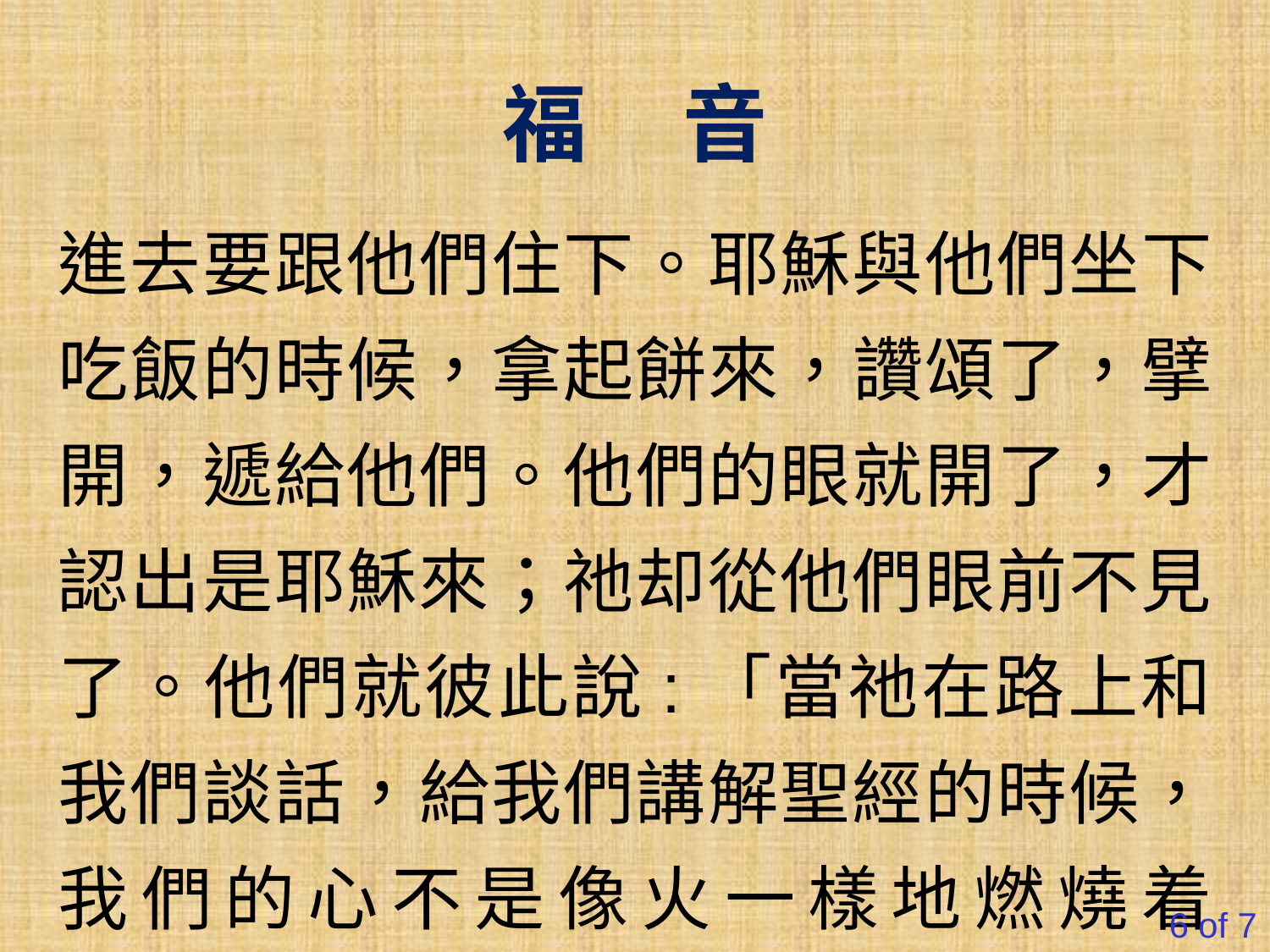

福     音

進去要跟他們住下。耶穌與他們坐下吃飯的時候，拿起餅來，讚頌了，擘開，遞給他們。他們的眼就開了，才認出是耶穌來；祂却從他們眼前不見了。他們就彼此說:「當祂在路上和我們談話，給我們講解聖經的時候，我們的心不是像火一樣地燃燒着嗎？」
6 of 7